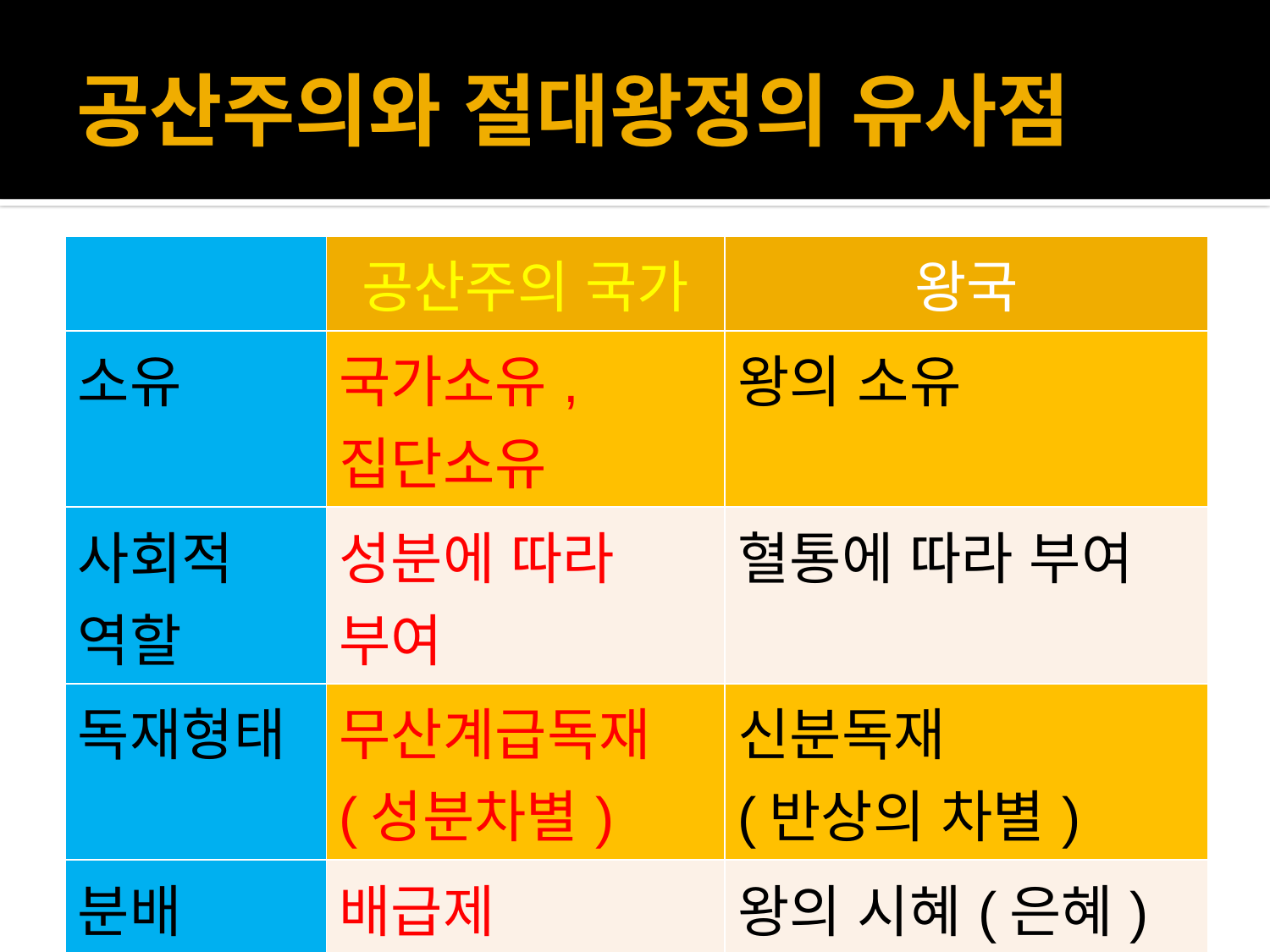

# 공산주의와 절대왕정의 유사점
|  | 공산주의 국가 | 왕국 |
| --- | --- | --- |
| 소유 | 국가소유, 집단소유 | 왕의 소유 |
| 사회적 역할 | 성분에 따라 부여 | 혈통에 따라 부여 |
| 독재형태 | 무산계급독재(성분차별) | 신분독재 (반상의 차별) |
| 분배 | 배급제 | 왕의 시혜(은혜) |